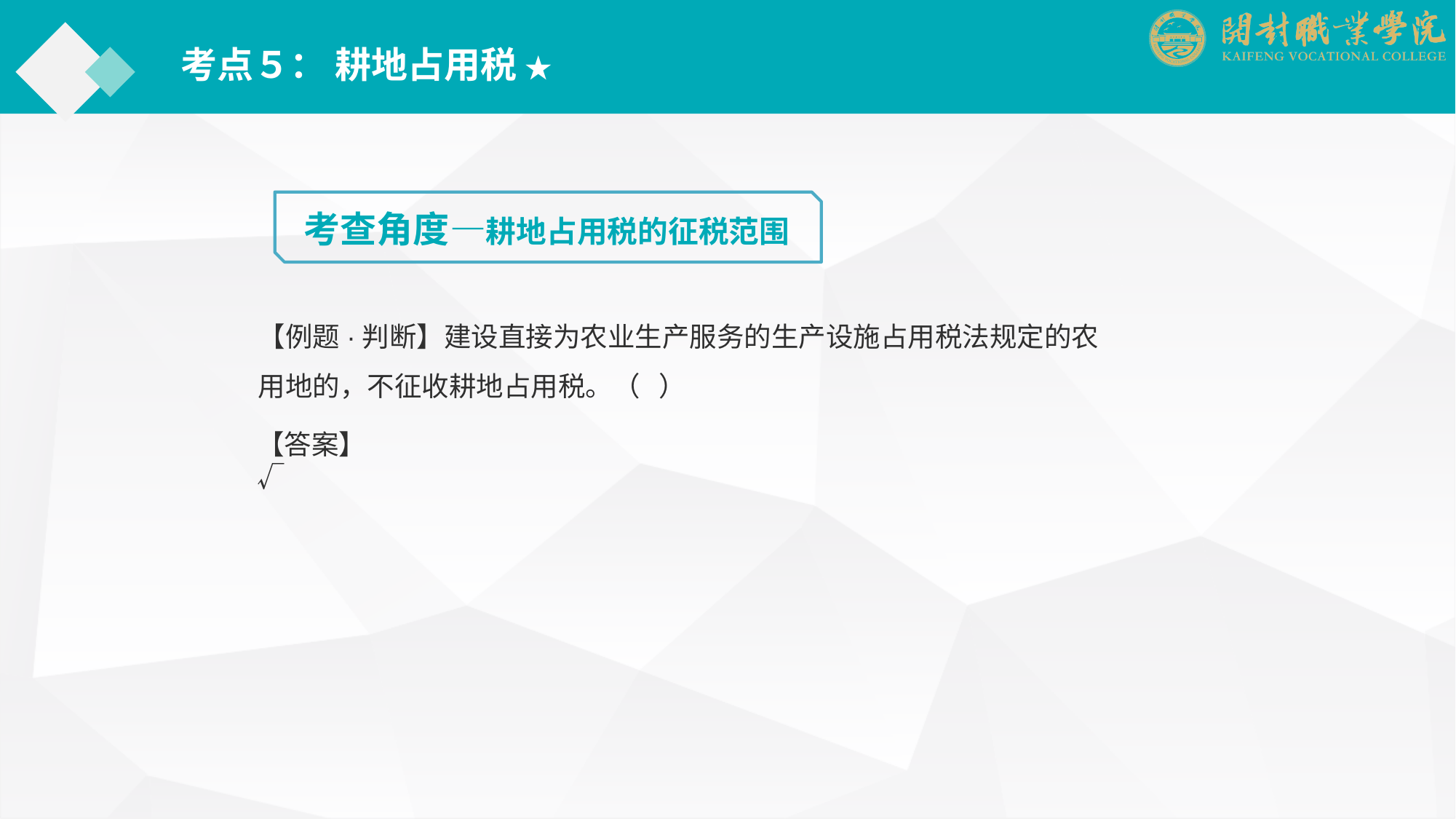

考点５： 耕地占用税 ★

考查角度—耕地占用税的征税范围
【例题·判断】建设直接为农业生产服务的生产设施占用税法规定的农用地的，不征收耕地占用税。（   ）
【答案】√